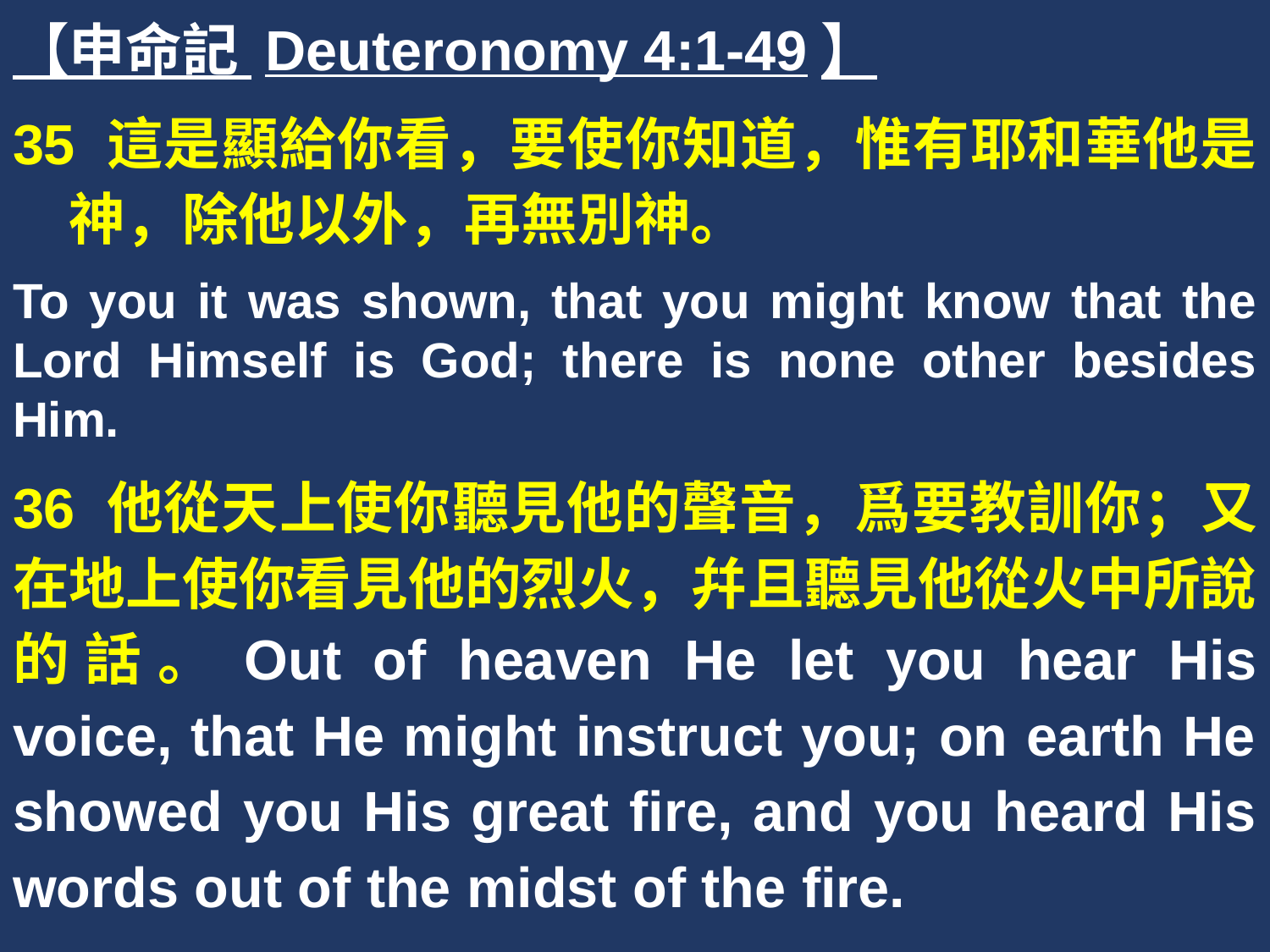

【申命記 Deuteronomy 4:1-49】
35 這是顯給你看，要使你知道，惟有耶和華他是　神，除他以外，再無別神。
To you it was shown, that you might know that the Lord Himself is God; there is none other besides Him.
36 他從天上使你聽見他的聲音，爲要教訓你；又在地上使你看見他的烈火，幷且聽見他從火中所說的話。Out of heaven He let you hear His voice, that He might instruct you; on earth He showed you His great fire, and you heard His words out of the midst of the fire.